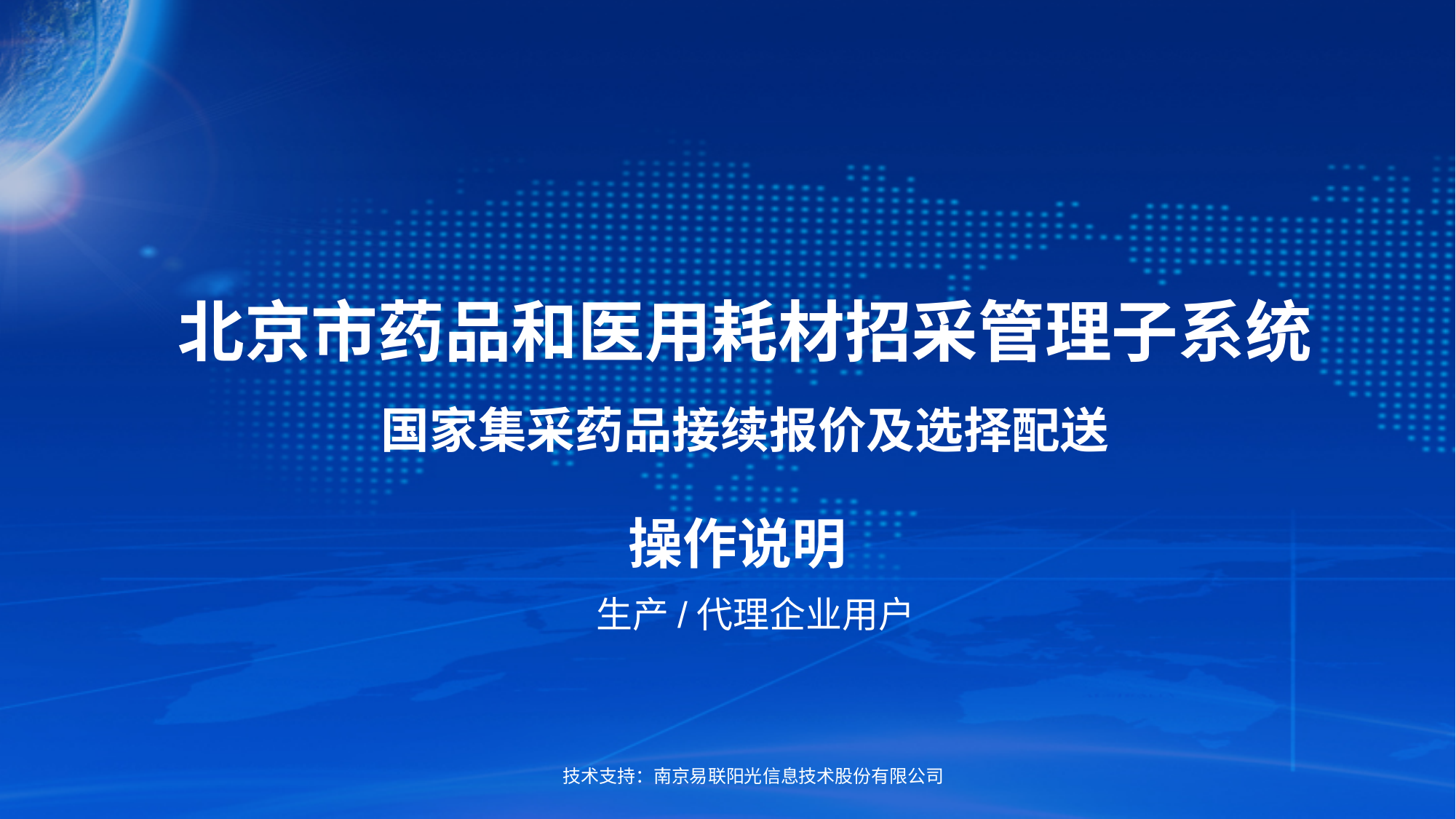

北京市药品和医用耗材招采管理子系统
国家集采药品接续报价及选择配送
操作说明
生产/代理企业用户